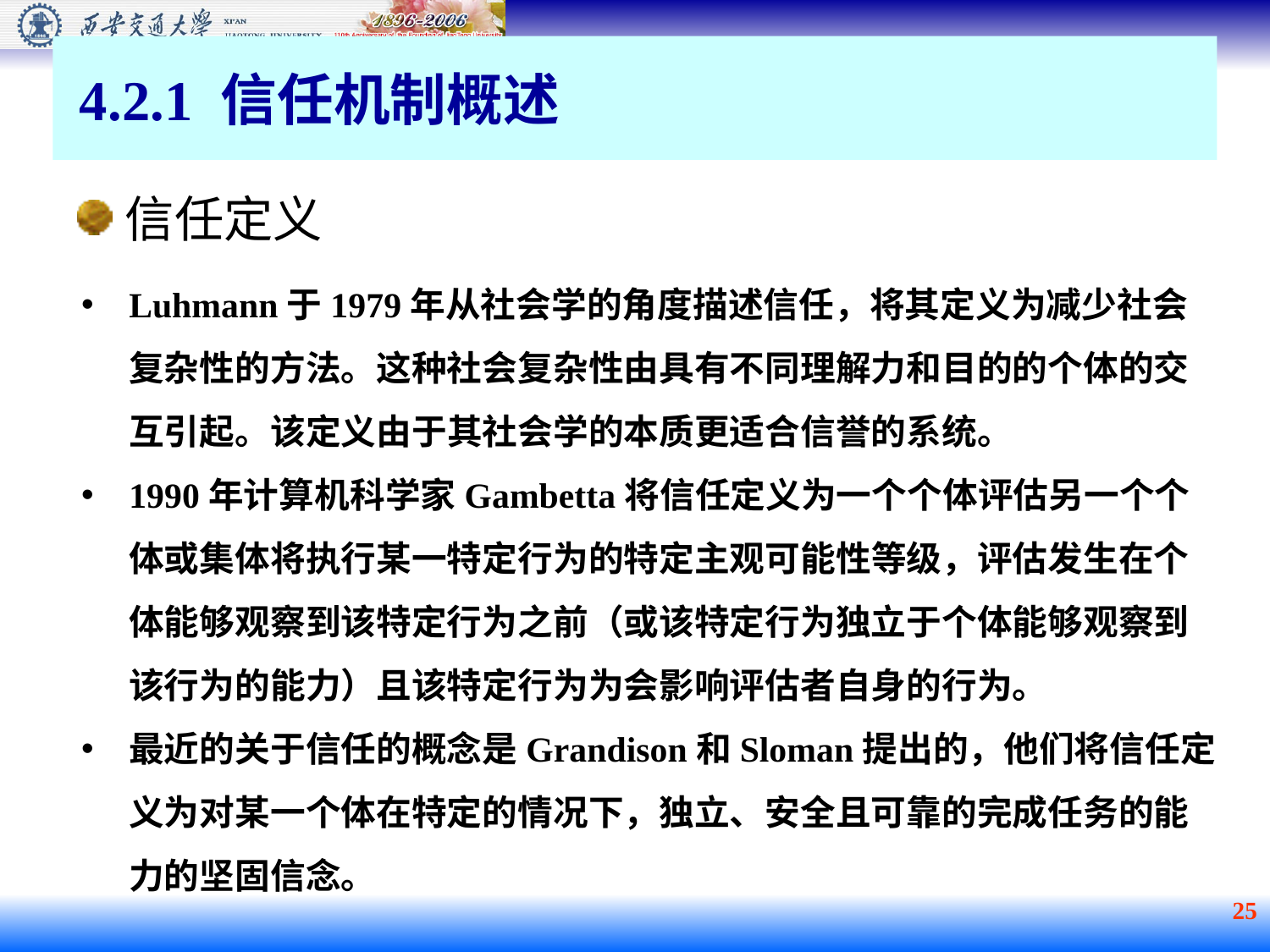

4.2.1 信任机制概述
信任定义
Luhmann于1979年从社会学的角度描述信任，将其定义为减少社会复杂性的方法。这种社会复杂性由具有不同理解力和目的的个体的交互引起。该定义由于其社会学的本质更适合信誉的系统。
1990年计算机科学家Gambetta将信任定义为一个个体评估另一个个体或集体将执行某一特定行为的特定主观可能性等级，评估发生在个体能够观察到该特定行为之前（或该特定行为独立于个体能够观察到该行为的能力）且该特定行为为会影响评估者自身的行为。
最近的关于信任的概念是Grandison和Sloman提出的，他们将信任定义为对某一个体在特定的情况下，独立、安全且可靠的完成任务的能力的坚固信念。
 25